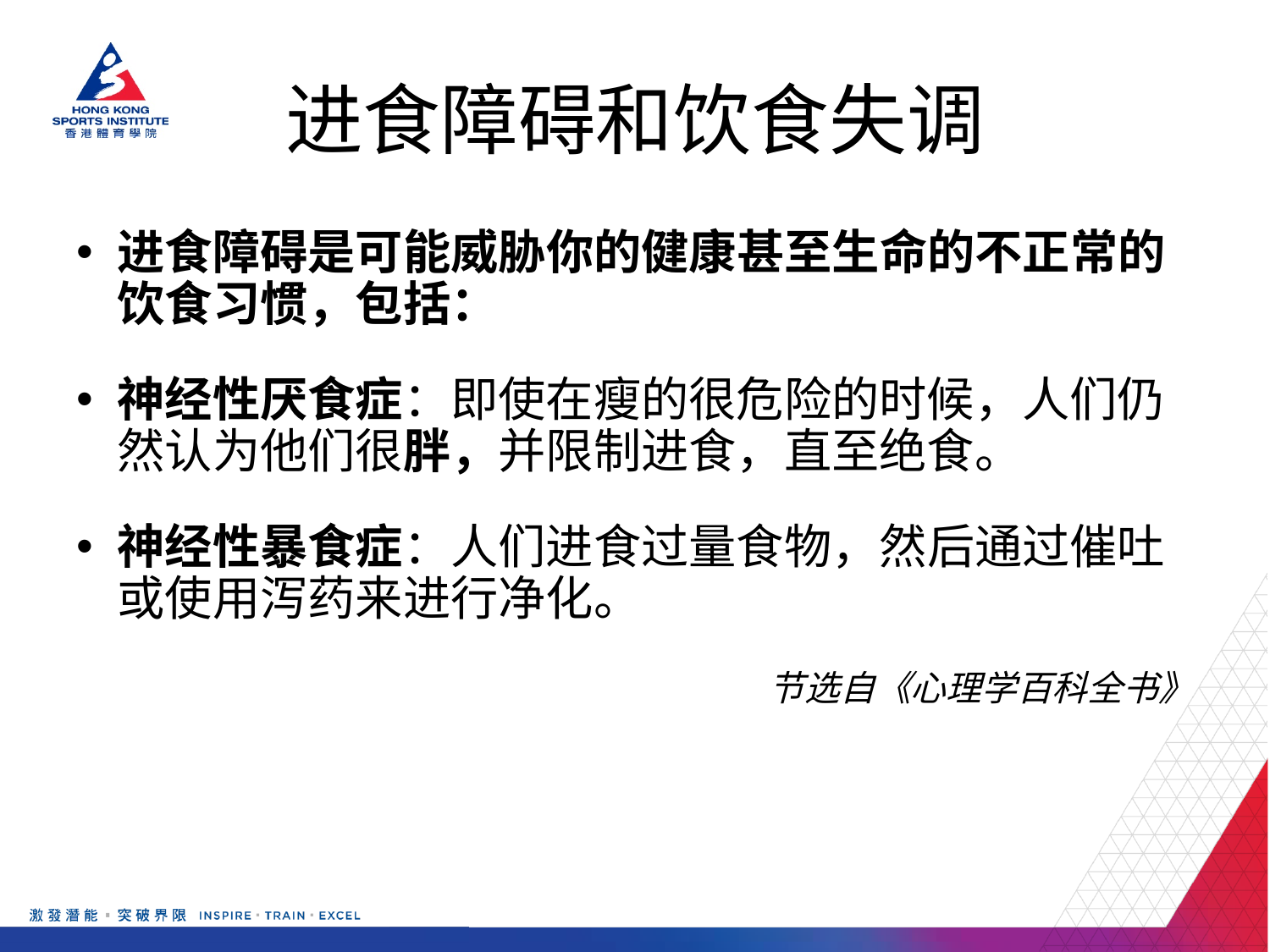

# 进食障碍和饮食失调
进食障碍是可能威胁你的健康甚至生命的不正常的饮食习惯，包括：
神经性厌食症：即使在瘦的很危险的时候，人们仍然认为他们很胖，并限制进食，直至绝食。
神经性暴食症：人们进食过量食物，然后通过催吐或使用泻药来进行净化。
节选自《心理学百科全书》